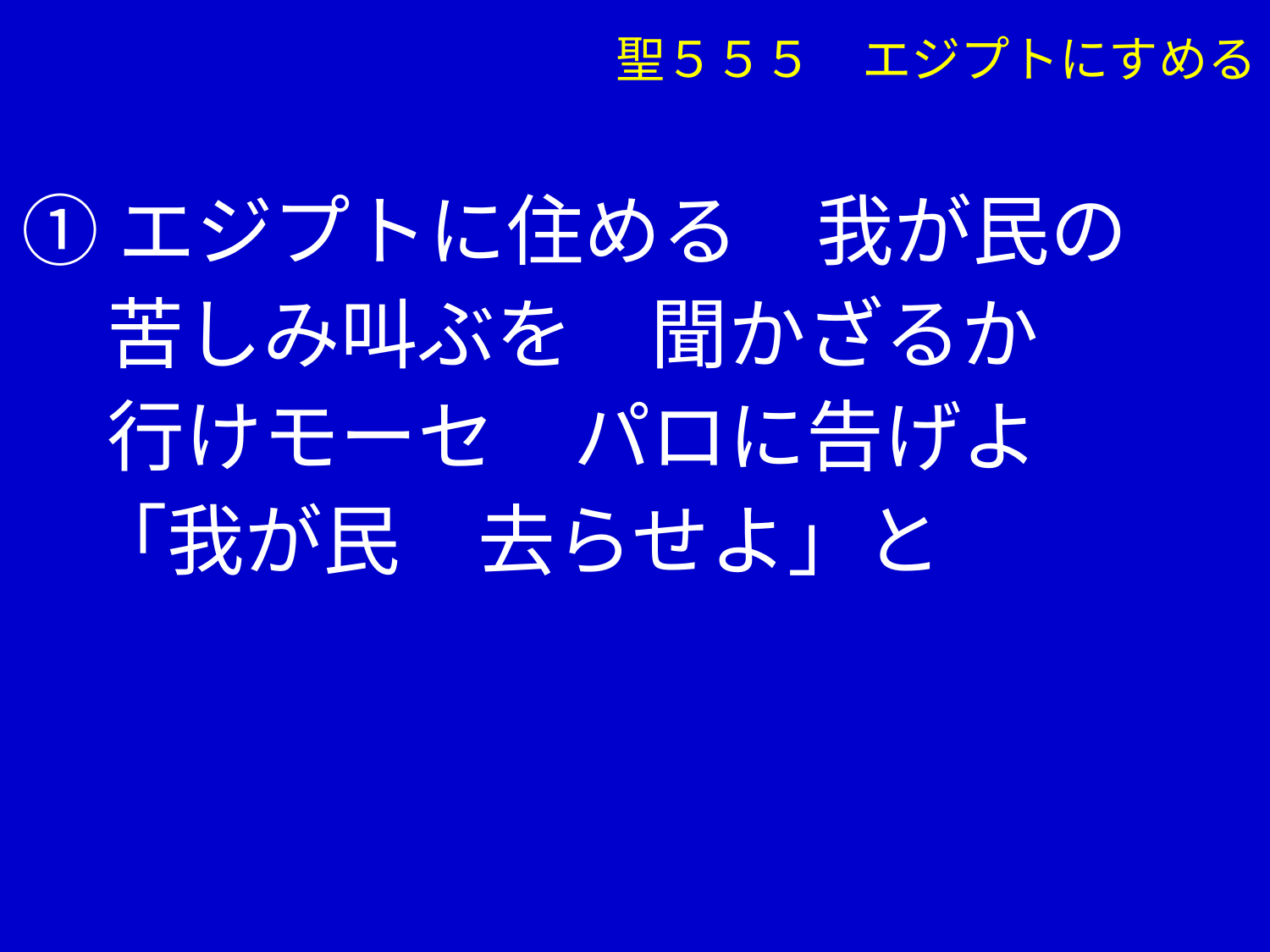

聖５５５　エジプトにすめる
 ①エジプトに住める　我が民の
　 苦しみ叫ぶを　聞かざるか
　 行けモーセ　パロに告げよ
　「我が民　去らせよ」と